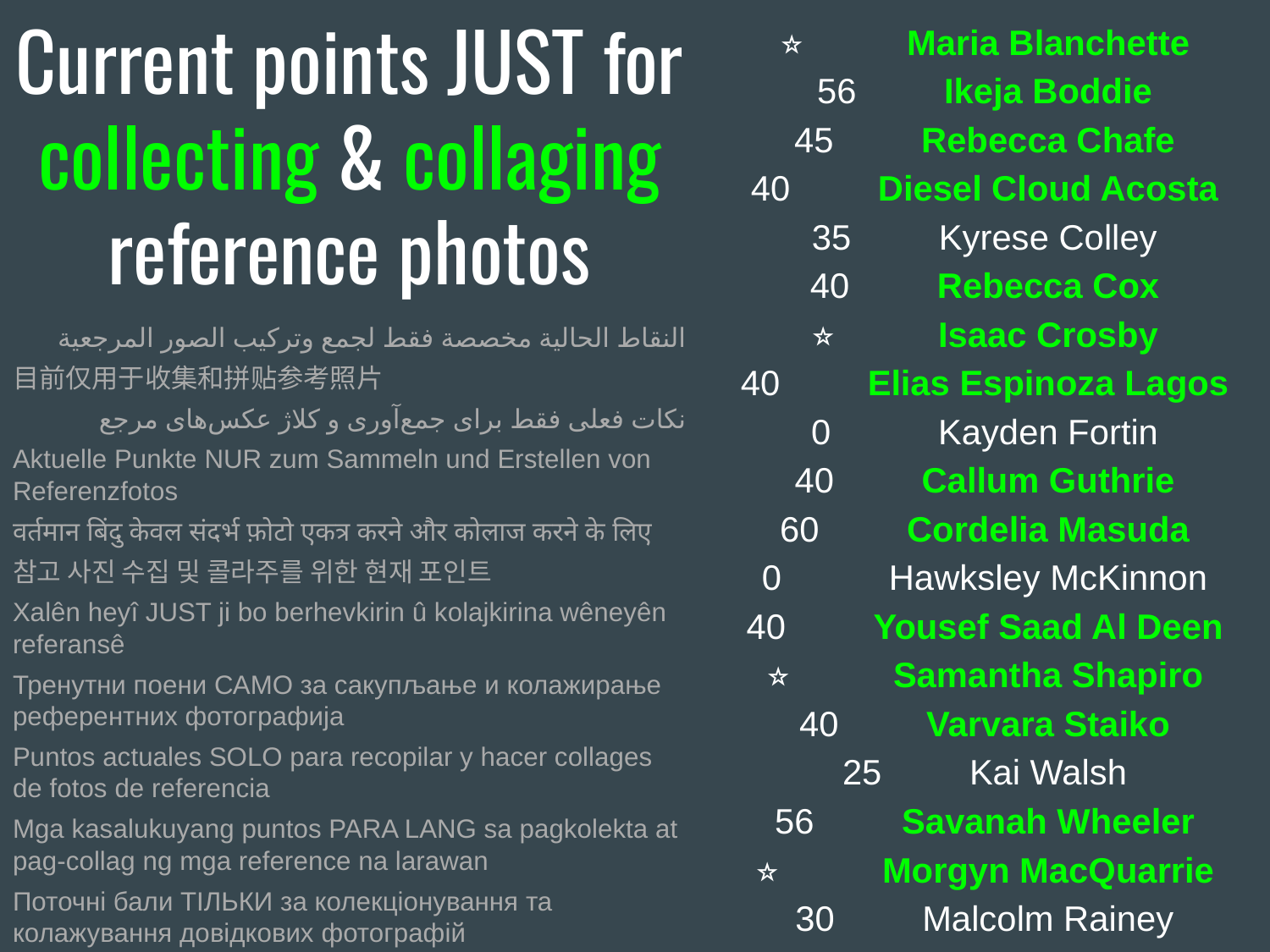

Current points JUST for collecting & collaging reference photos
⭐	Maria Blanchette
56	Ikeja Boddie
45	Rebecca Chafe
40	Diesel Cloud Acosta
35	Kyrese Colley
40	Rebecca Cox
⭐	Isaac Crosby
40	Elias Espinoza Lagos
0	Kayden Fortin
40	Callum Guthrie
60	Cordelia Masuda
0	Hawksley McKinnon
40	Yousef Saad Al Deen
⭐	Samantha Shapiro
40	Varvara Staiko
25	Kai Walsh
56	Savanah Wheeler
⭐	Morgyn MacQuarrie
30	Malcolm Rainey
النقاط الحالية مخصصة فقط لجمع وتركيب الصور المرجعية
目前仅用于收集和拼贴参考照片
نکات فعلی فقط برای جمع‌آوری و کلاژ عکس‌های مرجع
Aktuelle Punkte NUR zum Sammeln und Erstellen von Referenzfotos
वर्तमान बिंदु केवल संदर्भ फ़ोटो एकत्र करने और कोलाज करने के लिए
참고 사진 수집 및 콜라주를 위한 현재 포인트
Xalên heyî JUST ji bo berhevkirin û kolajkirina wêneyên referansê
Тренутни поени САМО за сакупљање и колажирање референтних фотографија
Puntos actuales SOLO para recopilar y hacer collages de fotos de referencia
Mga kasalukuyang puntos PARA LANG sa pagkolekta at pag-collag ng mga reference na larawan
Поточні бали ТІЛЬКИ за колекціонування та колажування довідкових фотографій